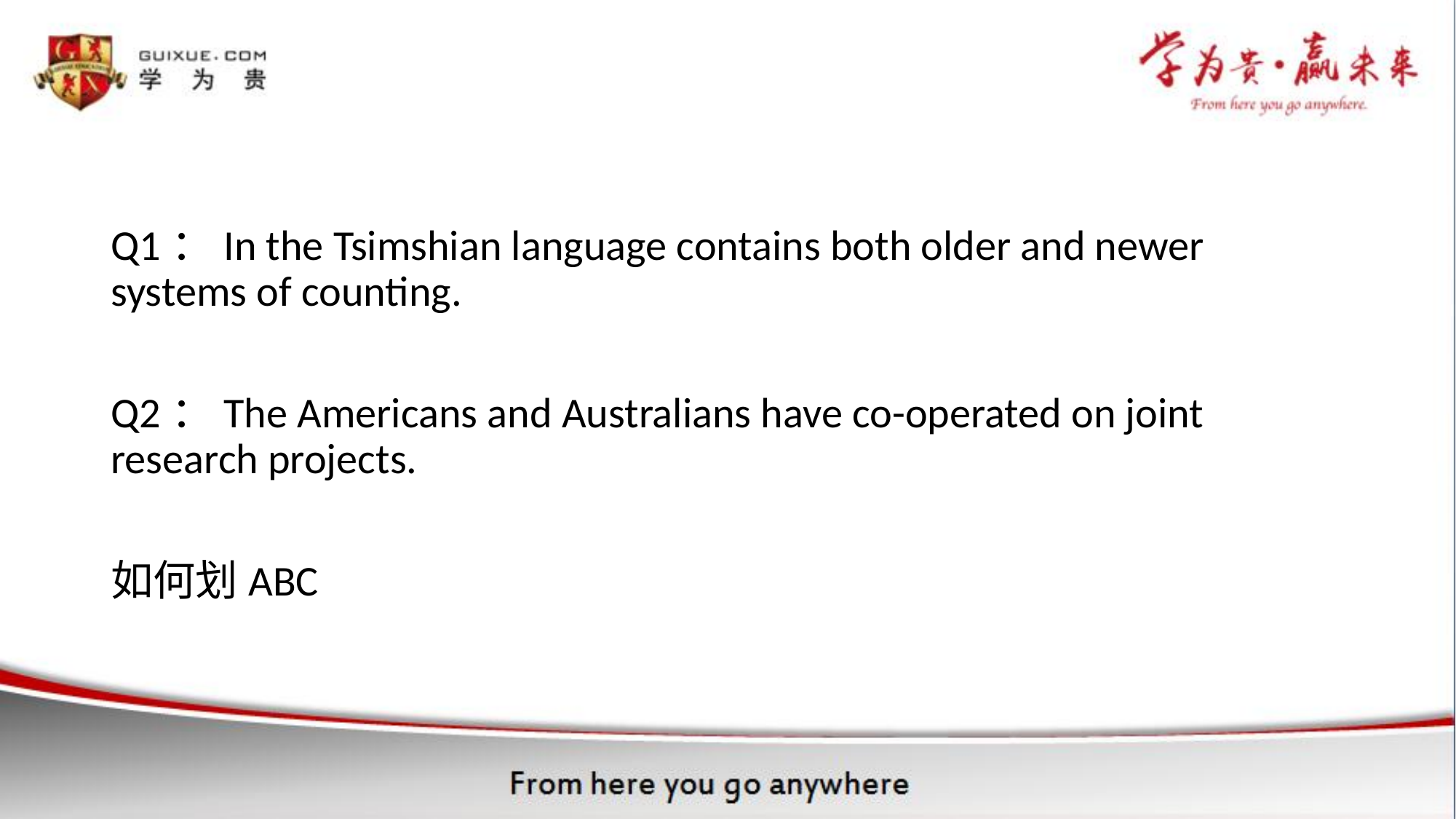

Q1：In the Tsimshian language contains both older and newer systems of counting.

Q2：The Americans and Australians have co-operated on joint research projects.

如何划ABC